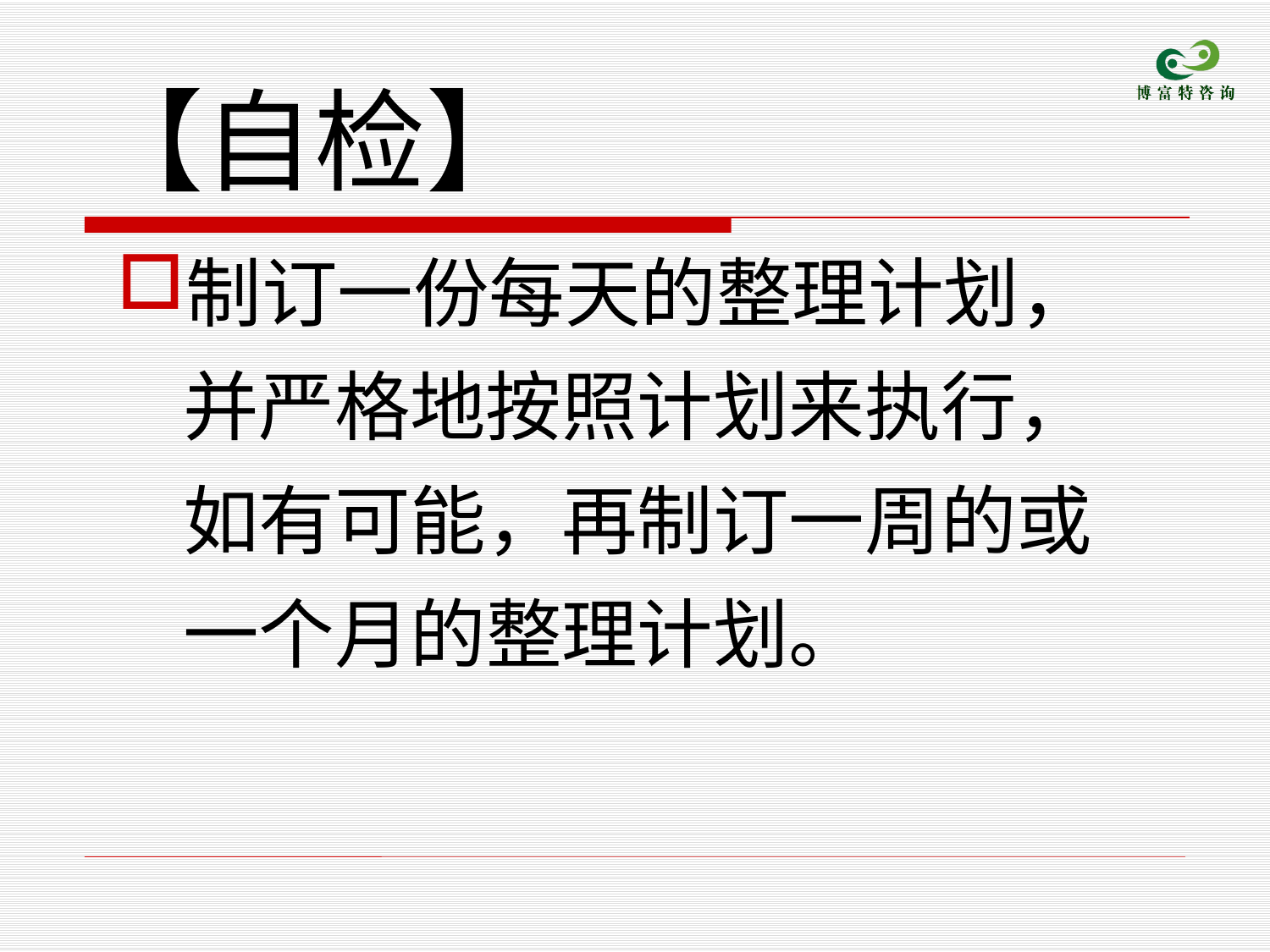

# 【自检】

制订一份每天的整理计划，并严格地按照计划来执行，如有可能，再制订一周的或一个月的整理计划。
129